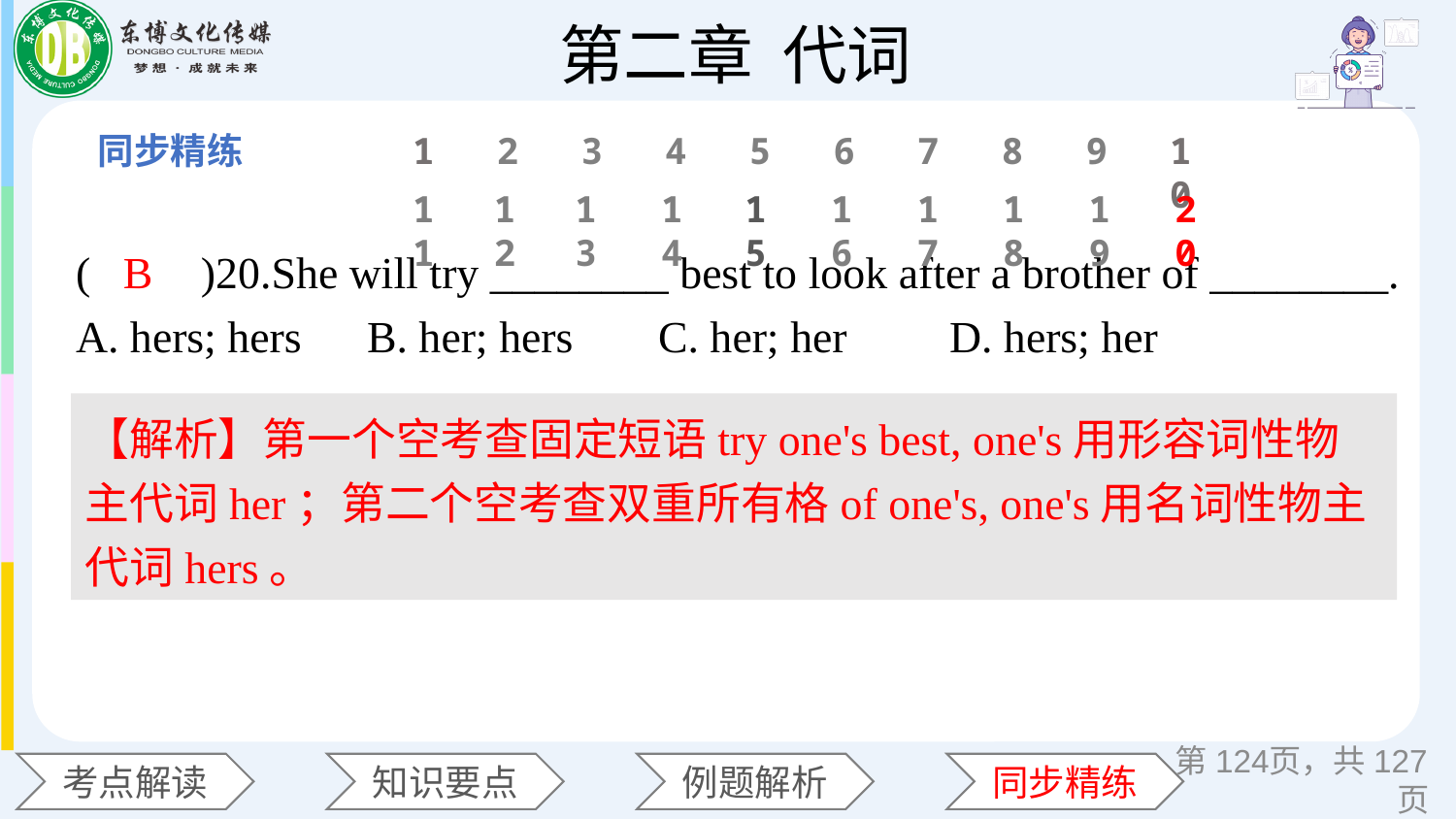

1
2
3
4
5
6
7
8
9
10
11
12
13
14
15
16
17
18
19
20
(　　)20.She will try ________ best to look after a brother of ________.
A. hers; hers    	B. her; hers    	C. her; her    	D. hers; her
B
【解析】第一个空考查固定短语try one's best, one's用形容词性物主代词her；第二个空考查双重所有格of one's, one's用名词性物主代词hers。
第124页，共127页